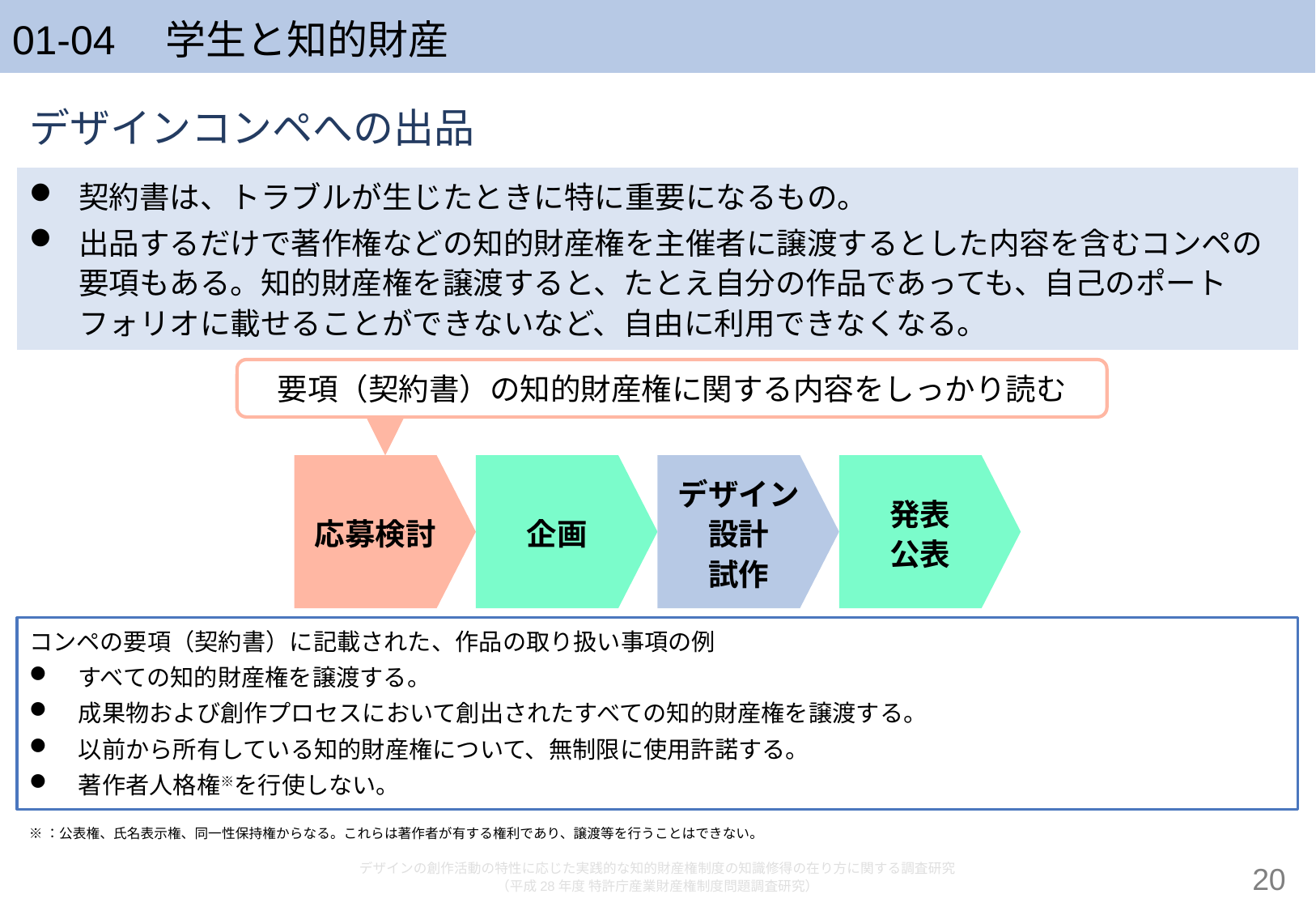

# 01-04　学生と知的財産
デザインコンペへの出品
契約書は、トラブルが生じたときに特に重要になるもの。
出品するだけで著作権などの知的財産権を主催者に譲渡するとした内容を含むコンペの要項もある。知的財産権を譲渡すると、たとえ自分の作品であっても、自己のポートフォリオに載せることができないなど、自由に利用できなくなる。
要項（契約書）の知的財産権に関する内容をしっかり読む

応募検討
企画
デザイン
設計
試作
発表
公表
コンペの要項（契約書）に記載された、作品の取り扱い事項の例
すべての知的財産権を譲渡する。
成果物および創作プロセスにおいて創出されたすべての知的財産権を譲渡する。
以前から所有している知的財産権について、無制限に使用許諾する。
著作者人格権※を行使しない。
※：公表権、氏名表示権、同一性保持権からなる。これらは著作者が有する権利であり、譲渡等を行うことはできない。
デザインの創作活動の特性に応じた実践的な知的財産権制度の知識修得の在り方に関する調査研究
（平成28年度 特許庁産業財産権制度問題調査研究）
20